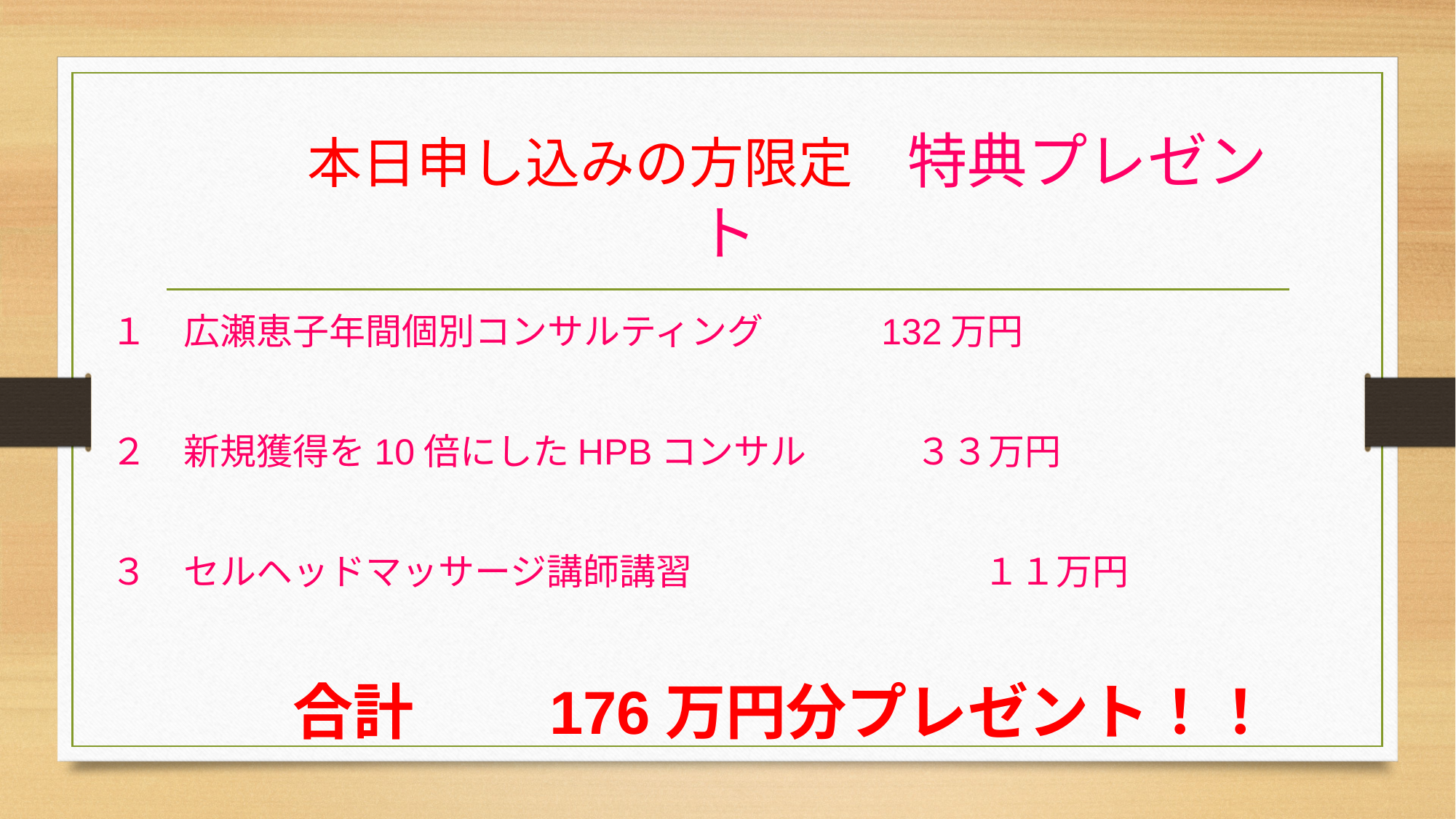

# 本日申し込みの方限定　特典プレゼント

１　広瀬恵子年間個別コンサルティング　　　132万円

２　新規獲得を10倍にしたHPBコンサル　　　３３万円

３　セルヘッドマッサージ講師講習　　　　　　　　１１万円

　　　　　合計　　176万円分プレゼント！！